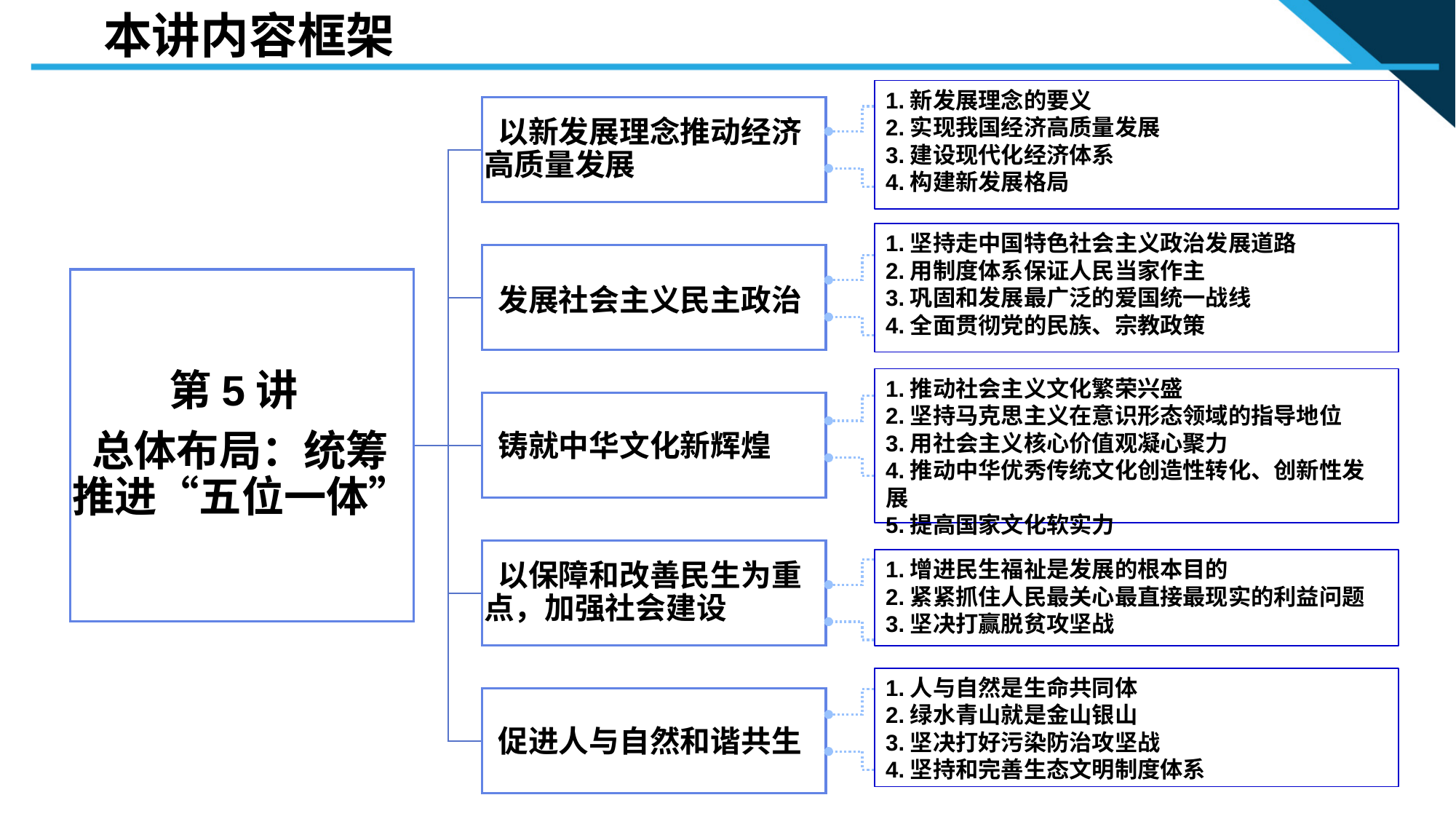

本讲内容框架
1.新发展理念的要义
2.实现我国经济高质量发展
3.建设现代化经济体系
4.构建新发展格局
         第5讲
 总体布局：统筹推进“五位一体”
 以新发展理念推动经济   高质量发展

 发展社会主义民主政治

 铸就中华文化新辉煌

 以保障和改善民生为重点，加强社会建设

 促进人与自然和谐共生

1.坚持走中国特色社会主义政治发展道路
2.用制度体系保证人民当家作主
3.巩固和发展最广泛的爱国统一战线
4.全面贯彻党的民族、宗教政策
1.推动社会主义文化繁荣兴盛
2.坚持马克思主义在意识形态领域的指导地位
3.用社会主义核心价值观凝心聚力
4.推动中华优秀传统文化创造性转化、创新性发展
5.提高国家文化软实力
1.增进民生福祉是发展的根本目的
2.紧紧抓住人民最关心最直接最现实的利益问题
3.坚决打赢脱贫攻坚战
1.人与自然是生命共同体
2.绿水青山就是金山银山
3.坚决打好污染防治攻坚战
4.坚持和完善生态文明制度体系